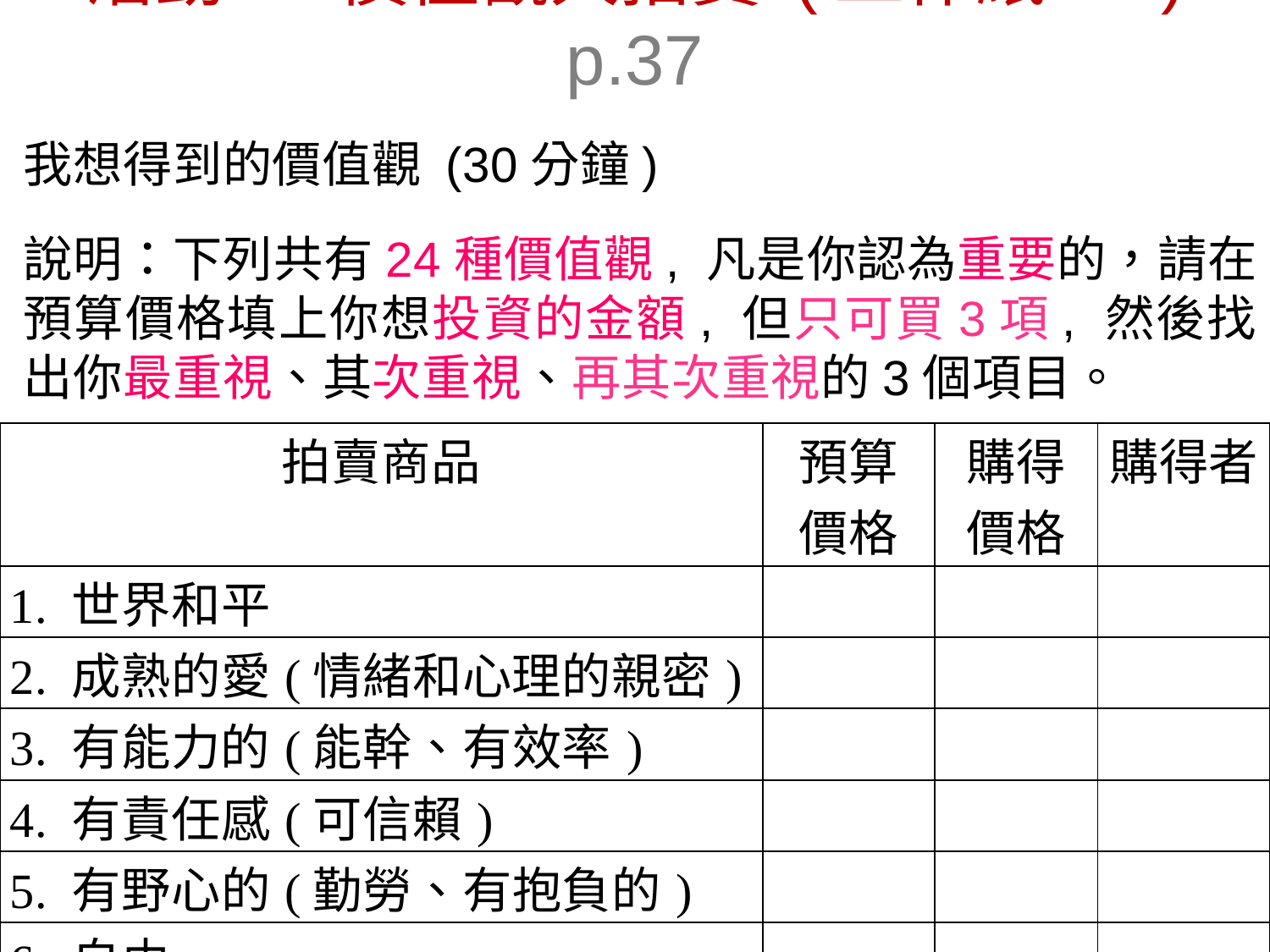

# 活動1: 價值觀大拍賣 (工作紙7.1) p.37
我想得到的價值觀 (30分鐘)
說明：下列共有24種價值觀, 凡是你認為重要的，請在預算價格填上你想投資的金額, 但只可買3項, 然後找出你最重視、其次重視、再其次重視的3個項目。

| 拍賣商品 | 預算 價格 | 購得價格 | 購得者 |
| --- | --- | --- | --- |
| 1. 世界和平 |  |  |  |
| 2. 成熟的愛(情緒和心理的親密) |  |  |  |
| 3. 有能力的(能幹、有效率) |  |  |  |
| 4. 有責任感(可信賴) |  |  |  |
| 5. 有野心的(勤勞、有抱負的) |  |  |  |
| 6. 自由 |  |  |  |
| 7. 自尊(對自己的重視) |  |  |  |
| 刺激的生活 |  |  |  |
| 忠誠 （對朋友、團體） |  |  |  |
| 社會權力 |  |  |  |
| 家庭安全 |  |  |  |
| 忠於國家 |  |  |  |
| 真誠的友誼 |  |  |  |
| 虔誠 （忠於宗教或個人信念） |  |  |  |
| 健康 （身體及精神上都健康） |  |  |  |
| 接受生活的命運安排 （隨遇而安） |  |  |  |
| 率性而為 （做自己喜歡的事） |  |  |  |
| 富有 （擁有財富、金錢和物質） |  |  |  |
| 尊重傳統 |  |  |  |
| 愉快 |  |  |  |
| 智慧、知識 |  |  |  |
| 對世事的抽離（不受世俗眼光的影響） |  |  |  |
| 維持形象、顧全面子 |  |  |  |
| 獨立 |  |  |  |
| 權威 （有領導的權力） |  |  |  |